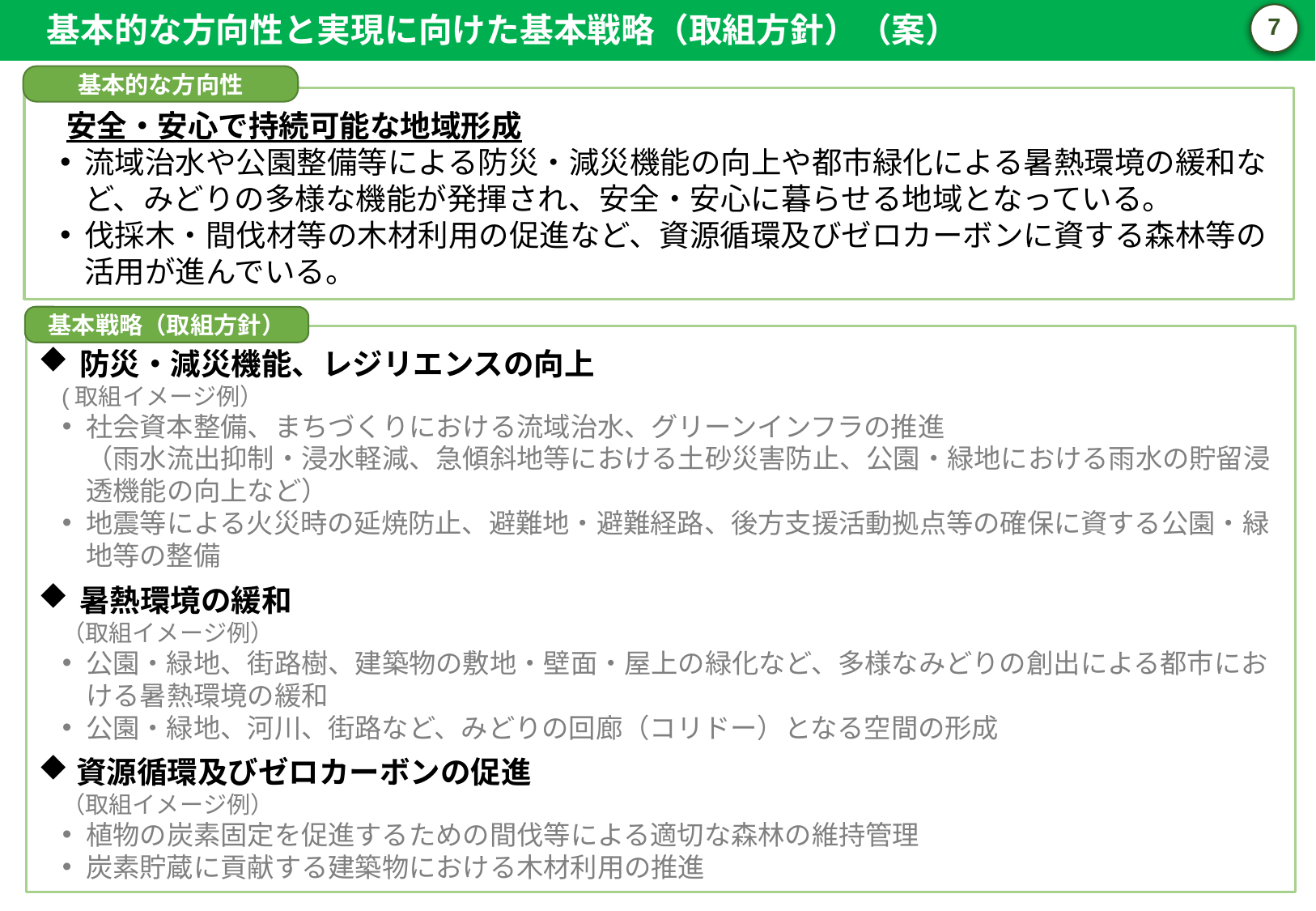

基本的な方向性と実現に向けた基本戦略（取組方針）（案）
7
基本的な方向性
　安全・安心で持続可能な地域形成
流域治水や公園整備等による防災・減災機能の向上や都市緑化による暑熱環境の緩和など、みどりの多様な機能が発揮され、安全・安心に暮らせる地域となっている。
伐採木・間伐材等の木材利用の促進など、資源循環及びゼロカーボンに資する森林等の活用が進んでいる。
基本戦略（取組方針）
防災・減災機能、レジリエンスの向上
(取組イメージ例）
社会資本整備、まちづくりにおける流域治水、グリーンインフラの推進
（雨水流出抑制・浸水軽減、急傾斜地等における土砂災害防止、公園・緑地における雨水の貯留浸透機能の向上など）
地震等による火災時の延焼防止、避難地・避難経路、後方支援活動拠点等の確保に資する公園・緑地等の整備
暑熱環境の緩和
（取組イメージ例）
公園・緑地、街路樹、建築物の敷地・壁面・屋上の緑化など、多様なみどりの創出による都市における暑熱環境の緩和
公園・緑地、河川、街路など、みどりの回廊（コリドー）となる空間の形成
資源循環及びゼロカーボンの促進
（取組イメージ例）
植物の炭素固定を促進するための間伐等による適切な森林の維持管理
炭素貯蔵に貢献する建築物における木材利用の推進